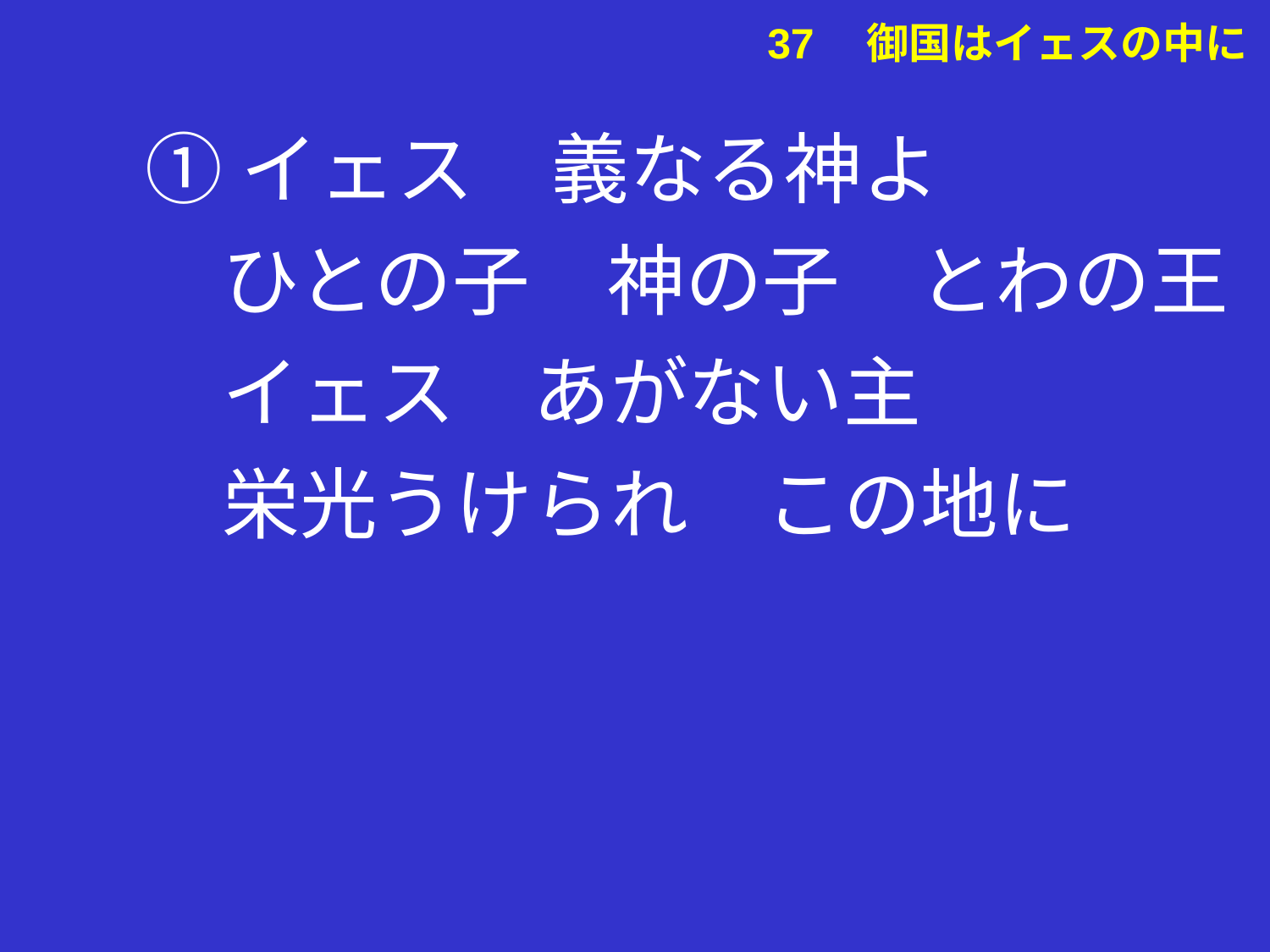

①イェス　義なる神よ
　ひとの子　神の子　とわの王
　イェス　あがない主
　栄光うけられ　この地に

# 37　御国はイェスの中に